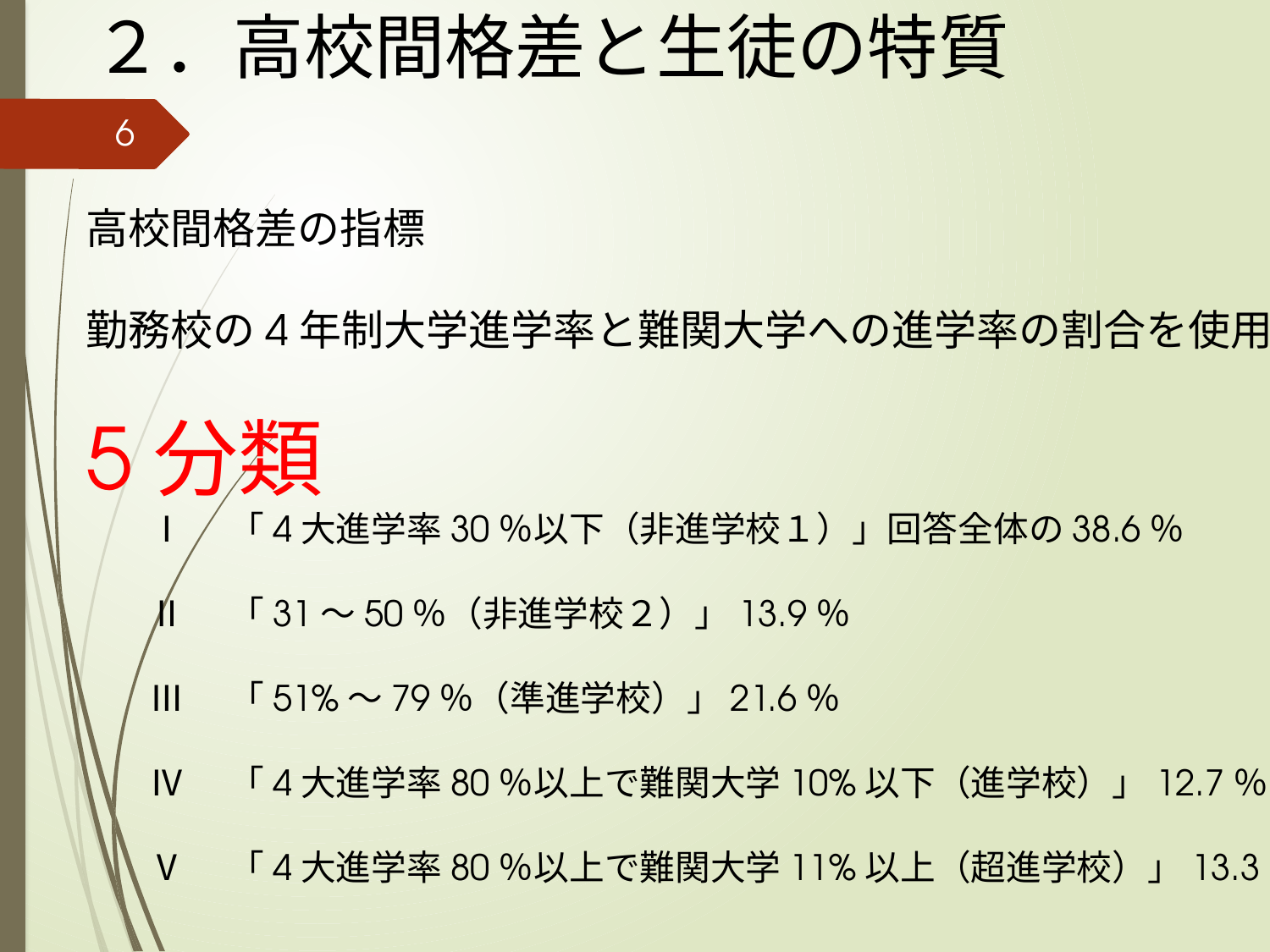

２．高校間格差と生徒の特質
6
高校間格差の指標

勤務校の4年制大学進学率と難関大学への進学率の割合を使用

5分類
Ⅰ　「4大進学率30％以下（非進学校１）」回答全体の38.6％

Ⅱ　「31～50％（非進学校２）」13.9％

Ⅲ　「51%～79％（準進学校）」21.6％

Ⅳ　「4大進学率80％以上で難関大学10%以下（進学校）」12.7％

Ⅴ　「4大進学率80％以上で難関大学11%以上（超進学校）」13.3％